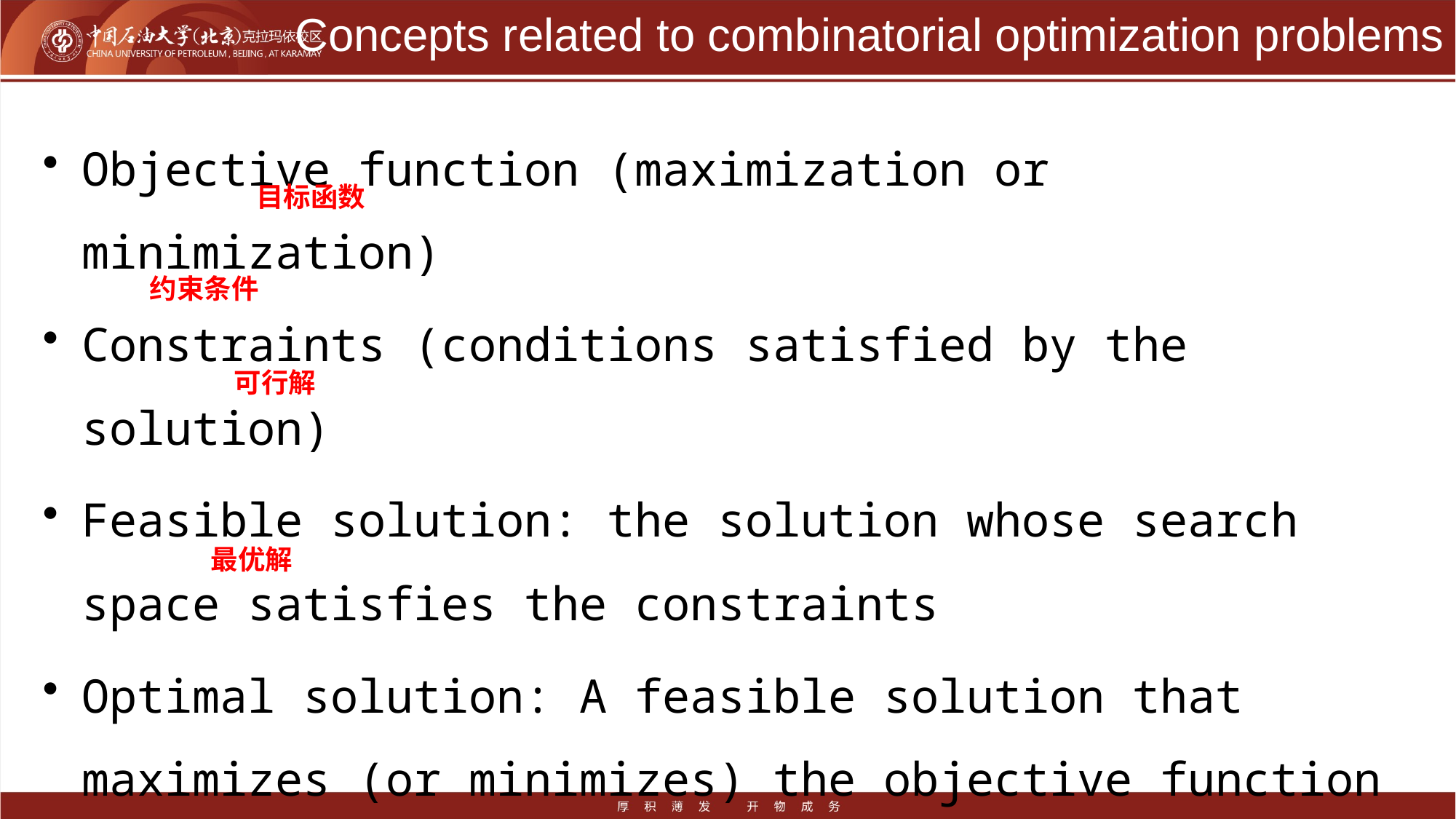

# Concepts related to combinatorial optimization problems
Objective function (maximization or minimization)
Constraints (conditions satisfied by the solution)
Feasible solution: the solution whose search space satisfies the constraints
Optimal solution: A feasible solution that maximizes (or minimizes) the objective function
目标函数
约束条件
可行解
最优解